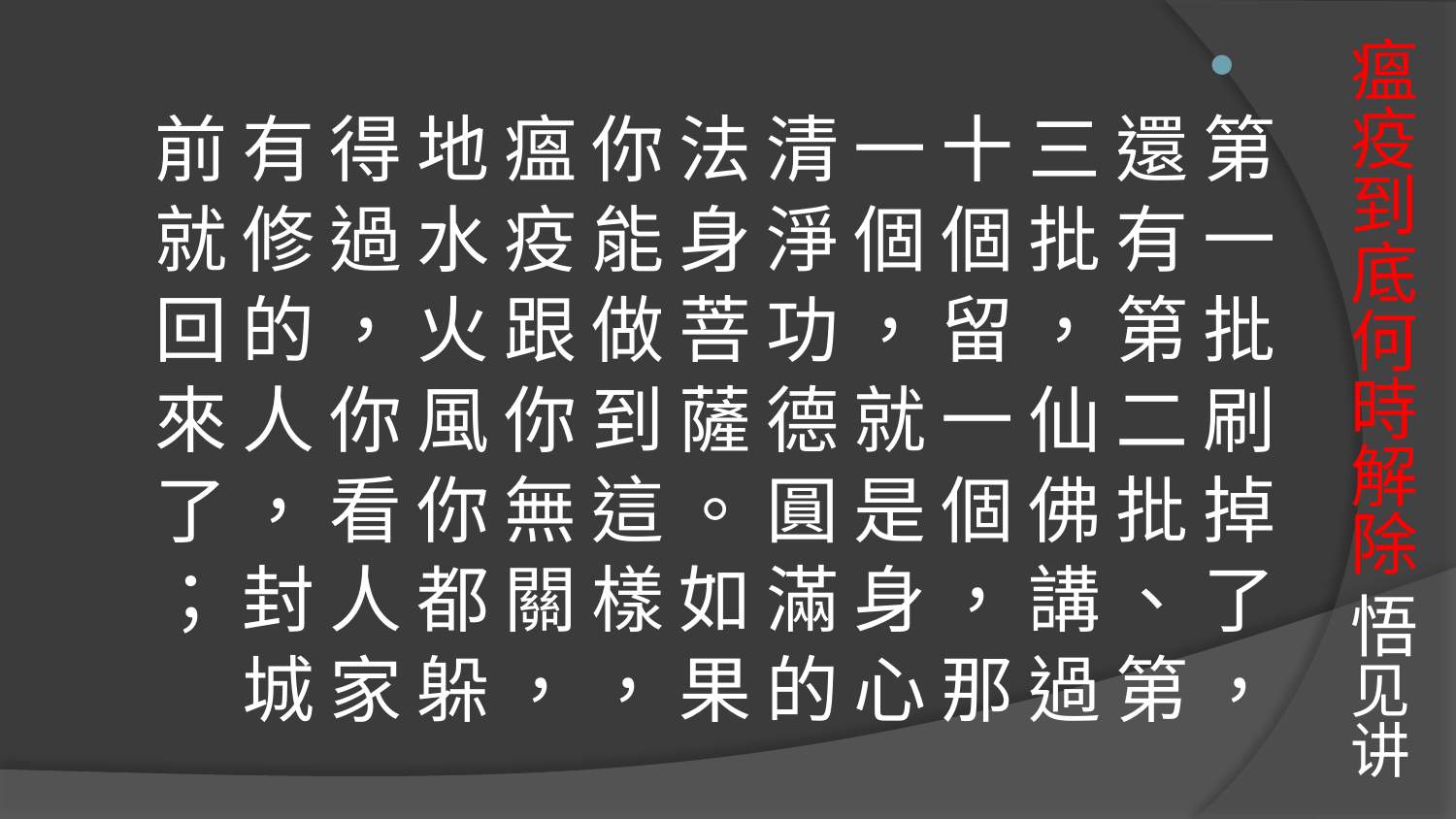

# 瘟疫到底何時解除 悟见讲
第 一 批 刷 掉 了 ， 還 有 第 二 批 、 第 三 批 ， 仙 佛 講 過 十 個 留 一 個 ， 那 一 個 ， 就 是 身 心 清 淨 功 德 圓 滿 的 法 身 菩 薩 。 如 果 你 能 做 到 這 樣 ， 瘟 疫 跟 你 無 關 ， 地 水 火 風 你 都 躲 得 過 ， 你 看 人 家 有 修 的 人 ， 封 城 前 就 回 來 了 ；